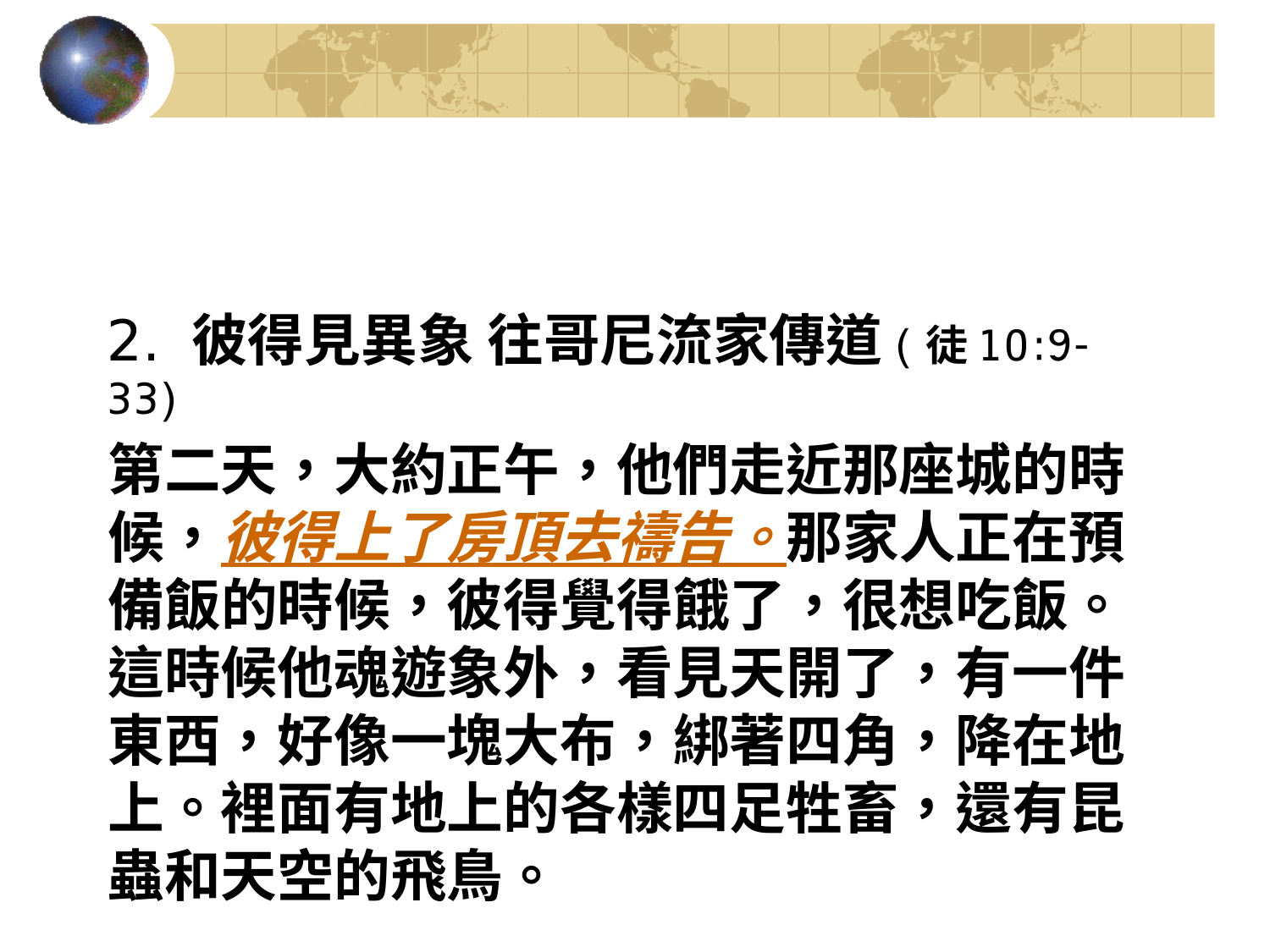

#
2. 彼得見異象 往哥尼流家傳道(徒10:9-33)
第二天，大約正午，他們走近那座城的時候，彼得上了房頂去禱告。那家人正在預備飯的時候，彼得覺得餓了，很想吃飯。這時候他魂遊象外，看見天開了，有一件東西，好像一塊大布，綁著四角，降在地上。裡面有地上的各樣四足牲畜，還有昆蟲和天空的飛鳥。